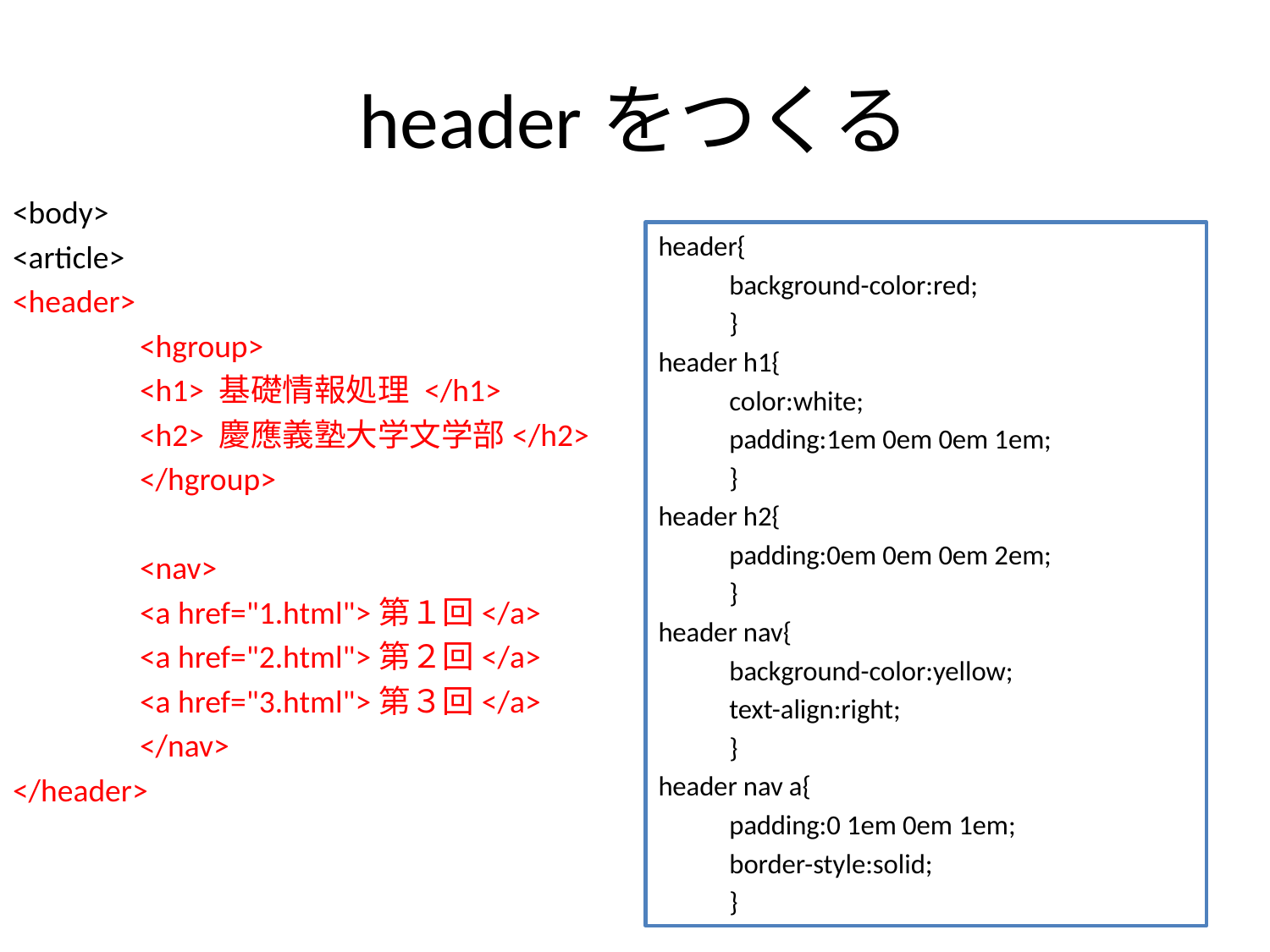

# headerをつくる
<body>
<article>
<header>
	<hgroup>
	<h1> 基礎情報処理 </h1>
	<h2> 慶應義塾大学文学部</h2>
	</hgroup>

	<nav>
	<a href="1.html">第１回</a>
	<a href="2.html">第２回</a>
	<a href="3.html">第３回</a>
	</nav>
</header>
header{
	background-color:red;
	}
header h1{
	color:white;
	padding:1em 0em 0em 1em;
	}
header h2{
	padding:0em 0em 0em 2em;
	}
header nav{
	background-color:yellow;
	text-align:right;
	}
header nav a{
	padding:0 1em 0em 1em;
	border-style:solid;
	}